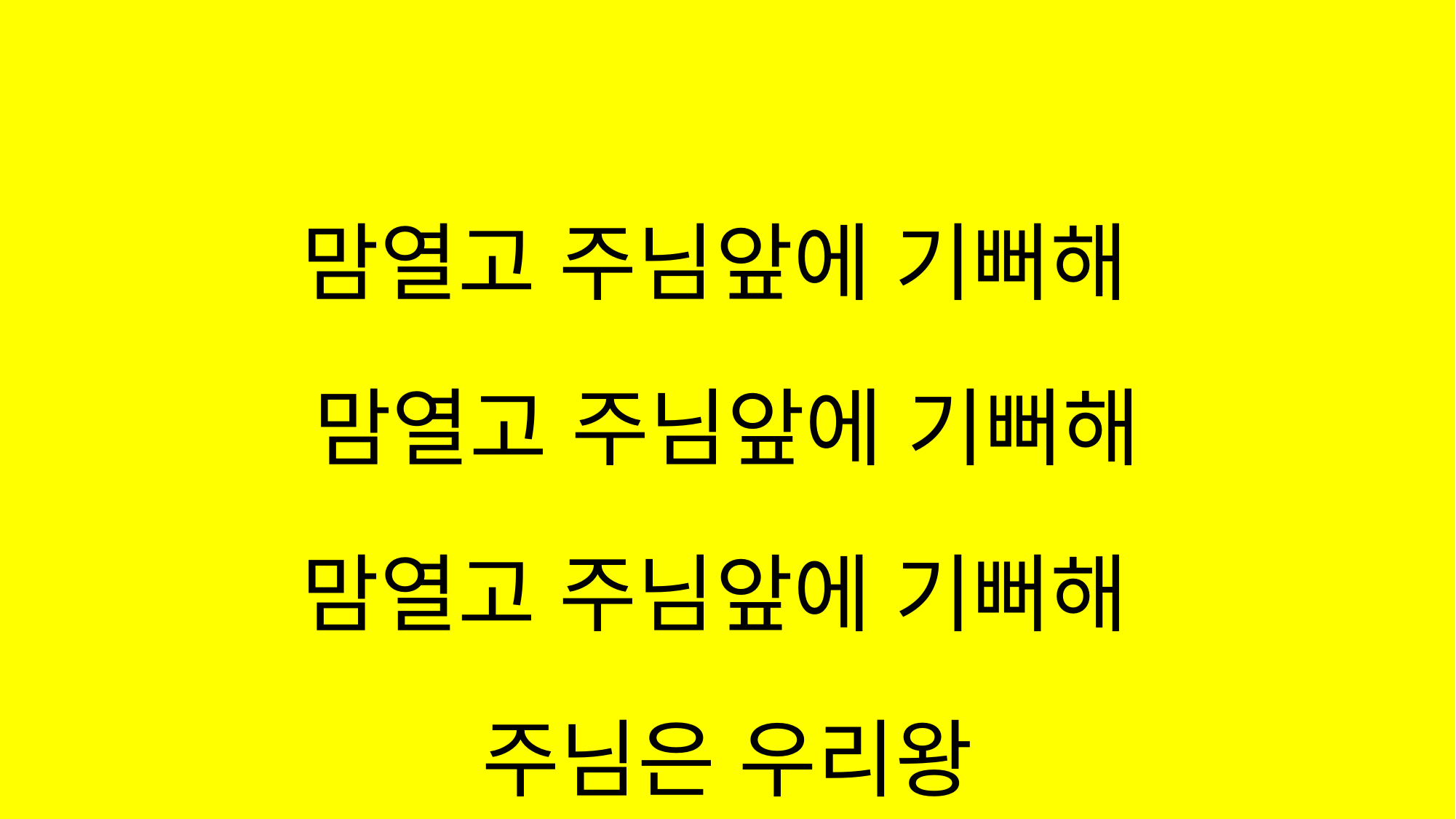

#
맘열고 주님앞에 기뻐해
맘열고 주님앞에 기뻐해
맘열고 주님앞에 기뻐해
주님은 우리왕